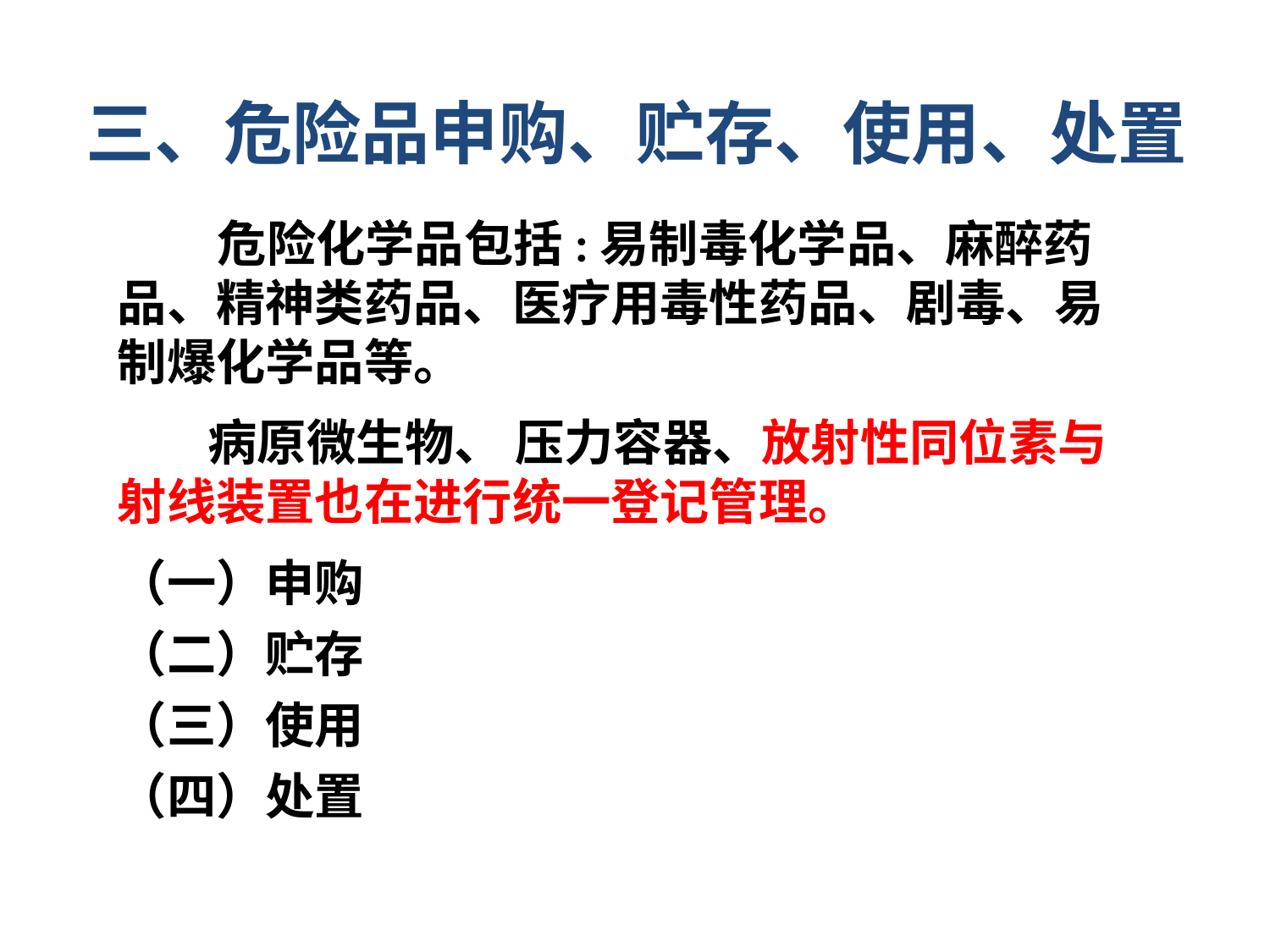

# 三、危险品申购、贮存、使用、处置
        危险化学品包括:易制毒化学品、麻醉药品、精神类药品、医疗用毒性药品、剧毒、易制爆化学品等。
       病原微生物、 压力容器、放射性同位素与射线装置也在进行统一登记管理。
（一）申购
（二）贮存
（三）使用
（四）处置